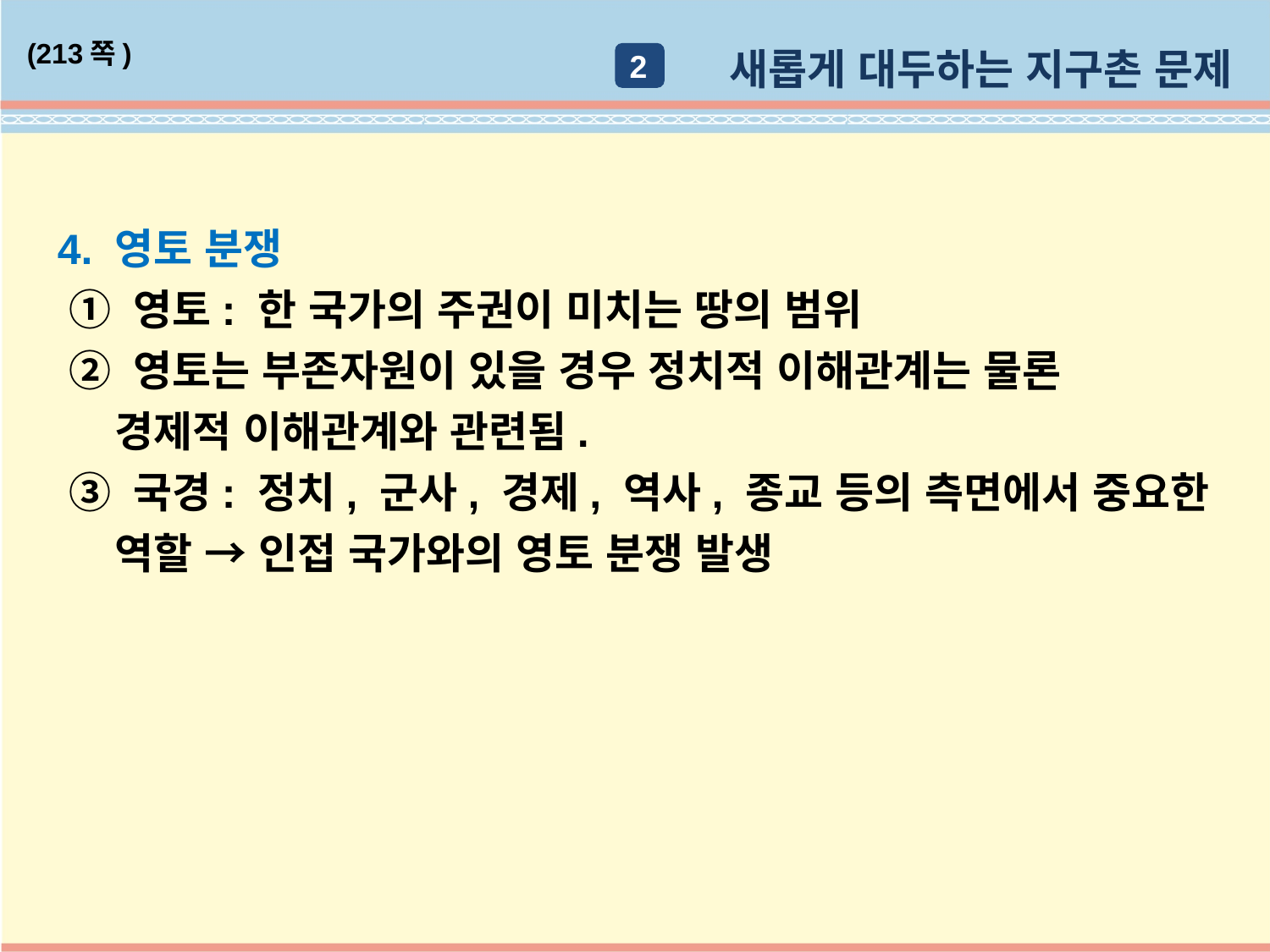

새롭게 대두하는 지구촌 문제
(213쪽)
2
4. 영토 분쟁
 ① 영토: 한 국가의 주권이 미치는 땅의 범위
 ② 영토는 부존자원이 있을 경우 정치적 이해관계는 물론
    경제적 이해관계와 관련됨.
 ③ 국경: 정치, 군사, 경제, 역사, 종교 등의 측면에서 중요한
    역할 → 인접 국가와의 영토 분쟁 발생